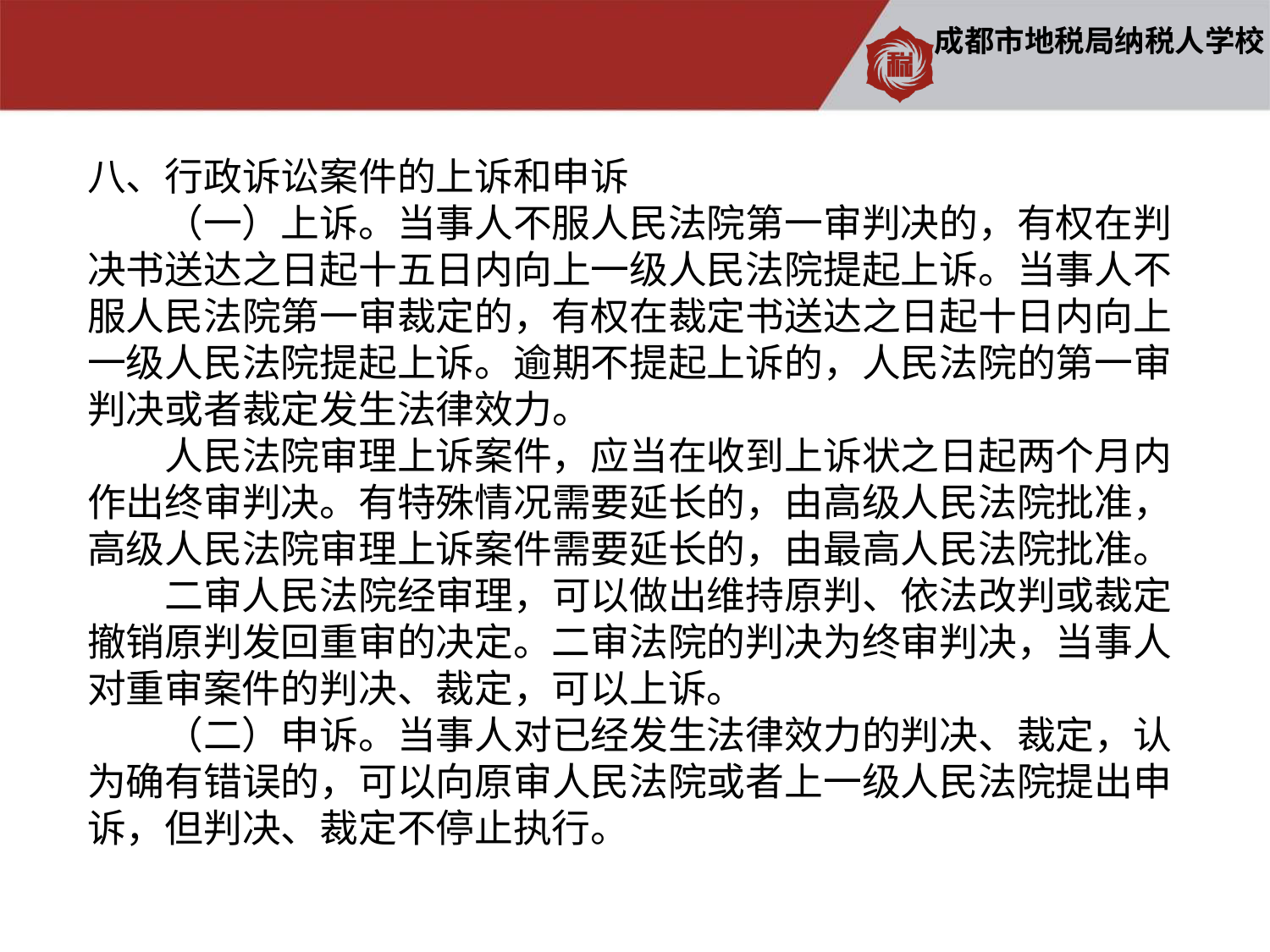

八、行政诉讼案件的上诉和申诉
　　（一）上诉。当事人不服人民法院第一审判决的，有权在判决书送达之日起十五日内向上一级人民法院提起上诉。当事人不服人民法院第一审裁定的，有权在裁定书送达之日起十日内向上一级人民法院提起上诉。逾期不提起上诉的，人民法院的第一审判决或者裁定发生法律效力。
　　人民法院审理上诉案件，应当在收到上诉状之日起两个月内作出终审判决。有特殊情况需要延长的，由高级人民法院批准，高级人民法院审理上诉案件需要延长的，由最高人民法院批准。
　　二审人民法院经审理，可以做出维持原判、依法改判或裁定撤销原判发回重审的决定。二审法院的判决为终审判决，当事人对重审案件的判决、裁定，可以上诉。
　　（二）申诉。当事人对已经发生法律效力的判决、裁定，认为确有错误的，可以向原审人民法院或者上一级人民法院提出申诉，但判决、裁定不停止执行。